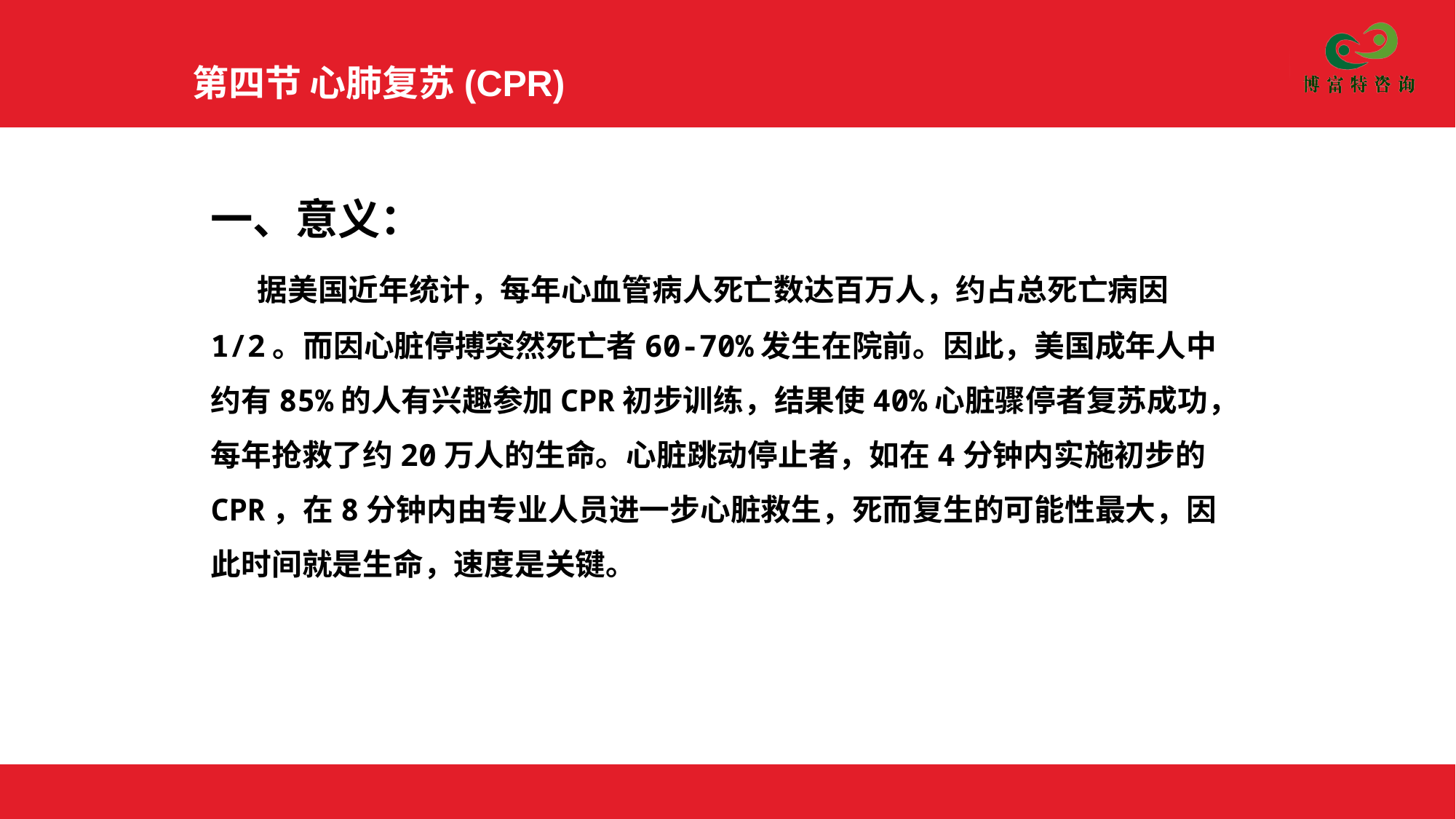

第四节 心肺复苏(CPR)
一、意义：
      据美国近年统计，每年心血管病人死亡数达百万人，约占总死亡病因1/2。而因心脏停搏突然死亡者60-70%发生在院前。因此，美国成年人中约有85%的人有兴趣参加CPR初步训练，结果使40%心脏骤停者复苏成功，每年抢救了约20万人的生命。心脏跳动停止者，如在4分钟内实施初步的CPR，在8分钟内由专业人员进一步心脏救生，死而复生的可能性最大，因此时间就是生命，速度是关键。